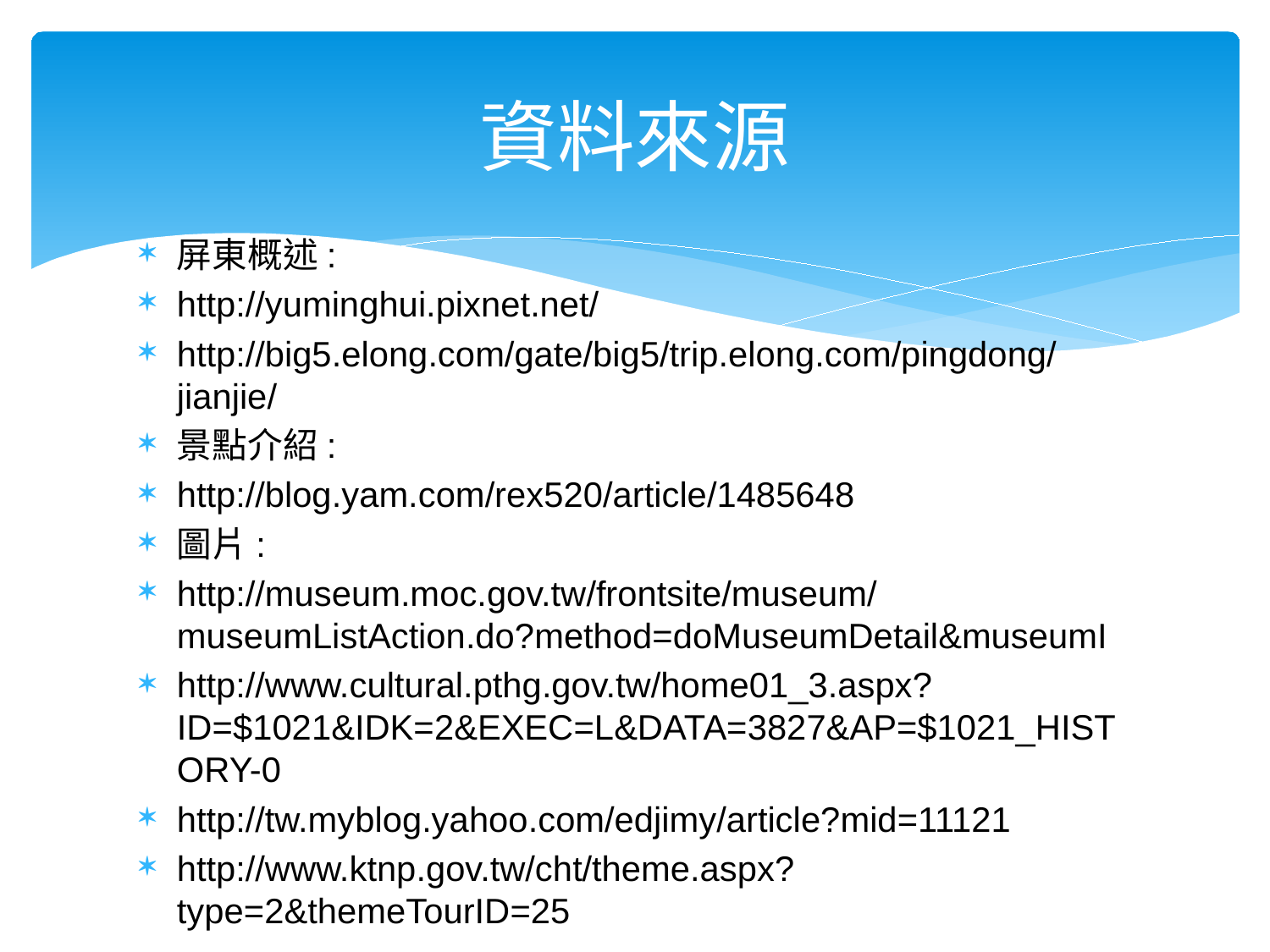

# 資料來源
屏東概述:
http://yuminghui.pixnet.net/
http://big5.elong.com/gate/big5/trip.elong.com/pingdong/jianjie/
景點介紹:
http://blog.yam.com/rex520/article/1485648
圖片:
http://museum.moc.gov.tw/frontsite/museum/museumListAction.do?method=doMuseumDetail&museumI
http://www.cultural.pthg.gov.tw/home01_3.aspx?ID=$1021&IDK=2&EXEC=L&DATA=3827&AP=$1021_HISTORY-0
http://tw.myblog.yahoo.com/edjimy/article?mid=11121
http://www.ktnp.gov.tw/cht/theme.aspx?type=2&themeTourID=25